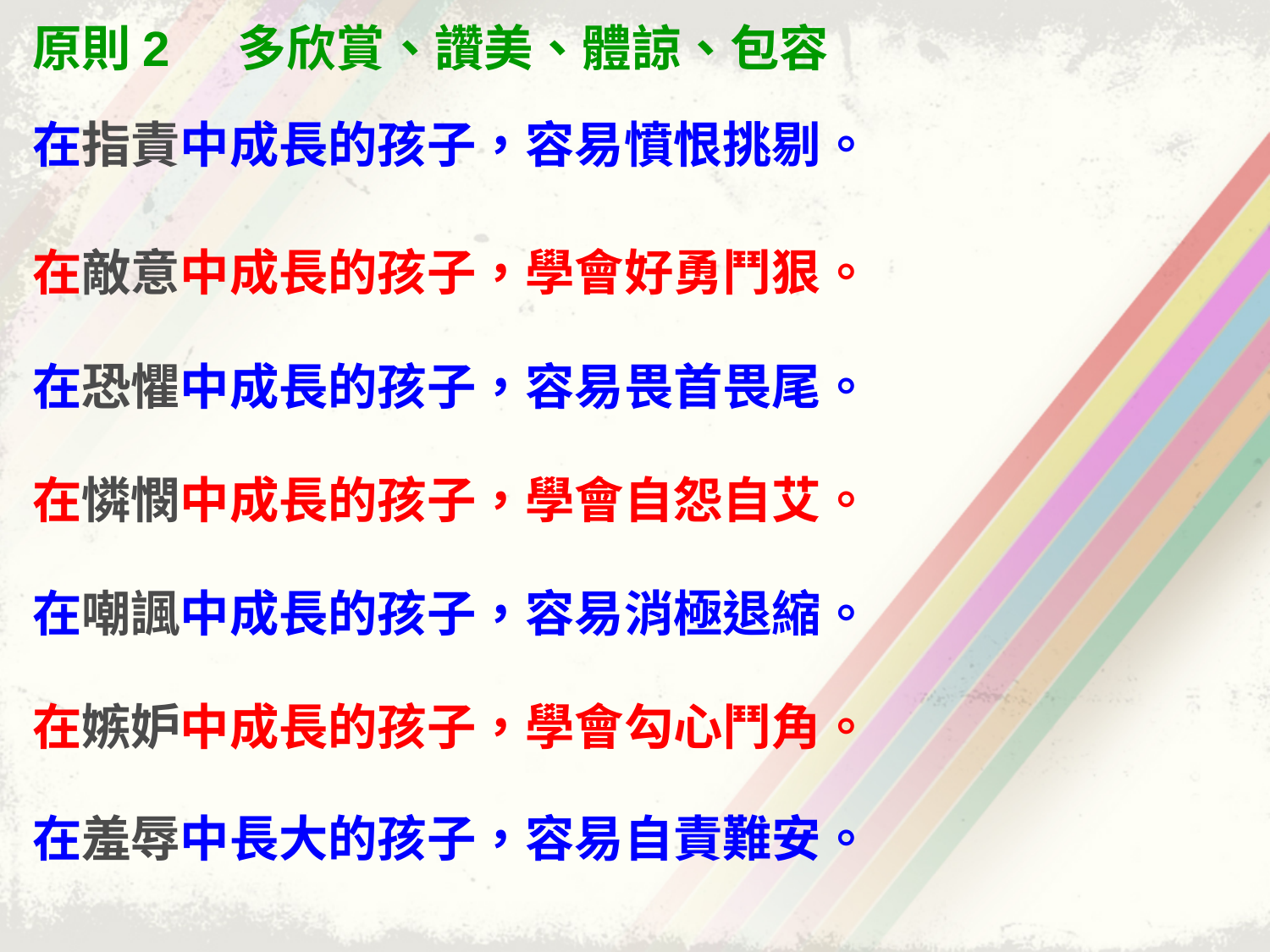

原則2    多欣賞、讚美、體諒、包容
在指責中成長的孩子，容易憤恨挑剔。
在敵意中成長的孩子，學會好勇鬥狠。
在恐懼中成長的孩子，容易畏首畏尾。
在憐憫中成長的孩子，學會自怨自艾。
在嘲諷中成長的孩子，容易消極退縮。
在嫉妒中成長的孩子，學會勾心鬥角。

在羞辱中長大的孩子，容易自責難安。